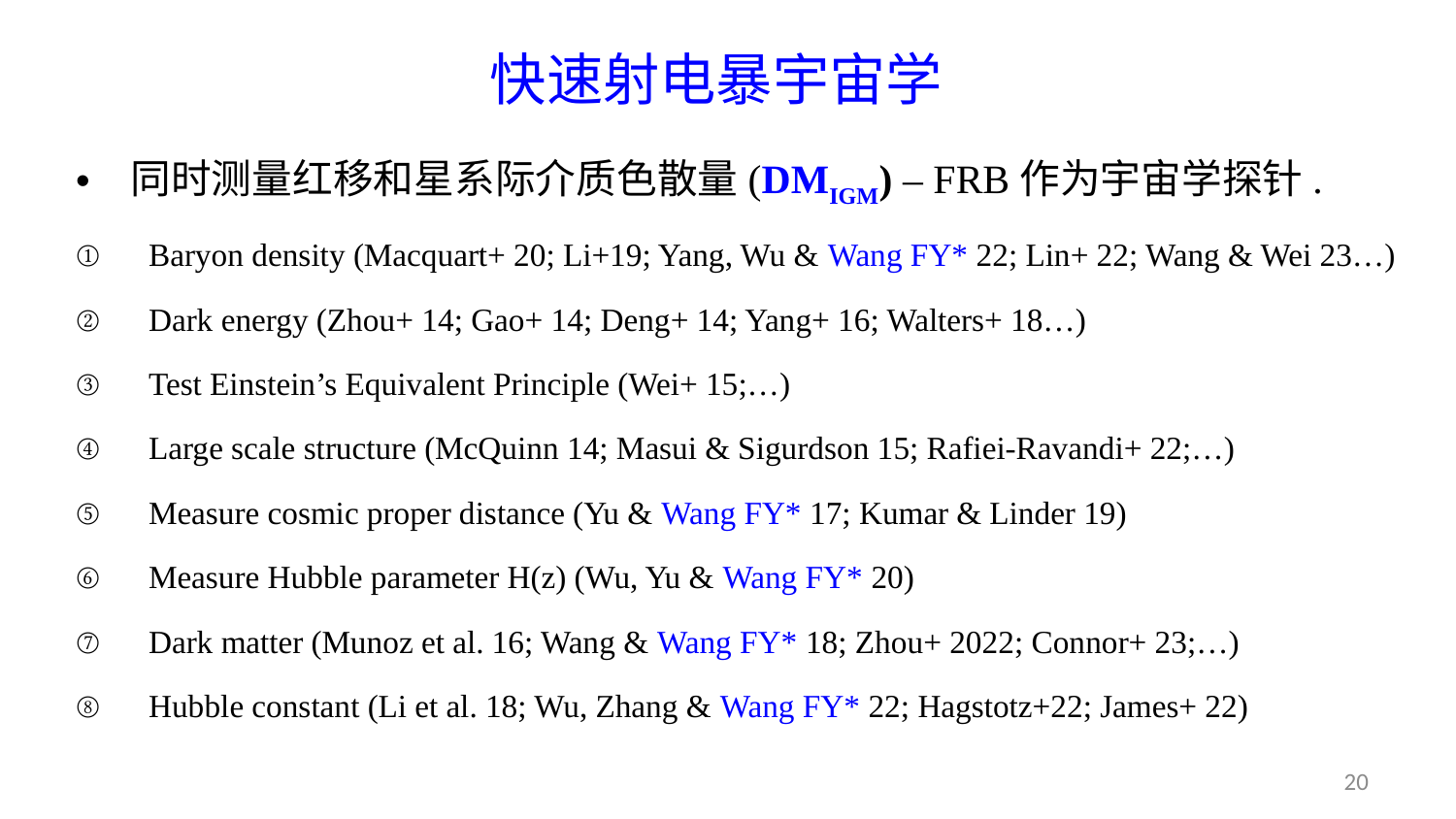

# 快速射电暴宇宙学
同时测量红移和星系际介质色散量(DMIGM) – FRB作为宇宙学探针.
Baryon density (Macquart+ 20; Li+19; Yang, Wu & Wang FY* 22; Lin+ 22; Wang & Wei 23…)
Dark energy (Zhou+ 14; Gao+ 14; Deng+ 14; Yang+ 16; Walters+ 18…)
Test Einstein’s Equivalent Principle (Wei+ 15;…)
Large scale structure (McQuinn 14; Masui & Sigurdson 15; Rafiei-Ravandi+ 22;…)
Measure cosmic proper distance (Yu & Wang FY* 17; Kumar & Linder 19)
Measure Hubble parameter H(z) (Wu, Yu & Wang FY* 20)
Dark matter (Munoz et al. 16; Wang & Wang FY* 18; Zhou+ 2022; Connor+ 23;…)
Hubble constant (Li et al. 18; Wu, Zhang & Wang FY* 22; Hagstotz+22; James+ 22)

20